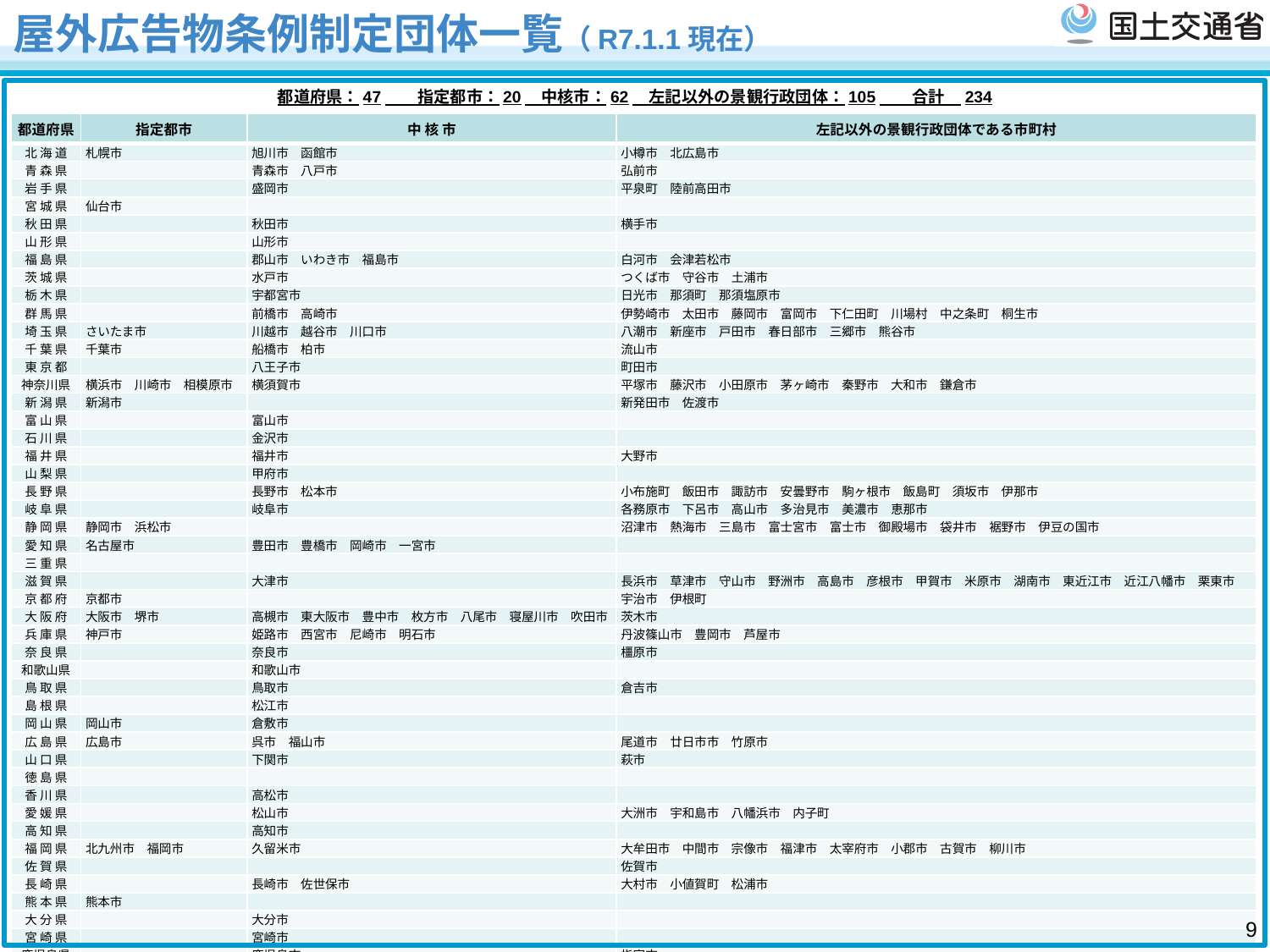

# 屋外広告物条例制定団体一覧（R7.1.1現在）
都道府県：47　　指定都市：20　中核市：62　左記以外の景観行政団体：105　　合計　234

| 都道府県 | 指定都市 | 中 核 市 | 左記以外の景観行政団体である市町村 |
| --- | --- | --- | --- |
| 北 海 道 | 札幌市 | 旭川市　函館市 | 小樽市　北広島市 |
| 青 森 県 |  | 青森市　八戸市 | 弘前市 |
| 岩 手 県 |  | 盛岡市 | 平泉町　陸前高田市 |
| 宮 城 県 | 仙台市 |  |  |
| 秋 田 県 |  | 秋田市 | 横手市 |
| 山 形 県 |  | 山形市 |  |
| 福 島 県 |  | 郡山市　いわき市　福島市 | 白河市　会津若松市 |
| 茨 城 県 |  | 水戸市 | つくば市　守谷市　土浦市 |
| 栃 木 県 |  | 宇都宮市 | 日光市　那須町　那須塩原市 |
| 群 馬 県 |  | 前橋市　高崎市 | 伊勢崎市　太田市　藤岡市　富岡市　下仁田町　川場村　中之条町　桐生市 |
| 埼 玉 県 | さいたま市 | 川越市　越谷市　川口市 | 八潮市　新座市　戸田市　春日部市　三郷市　熊谷市 |
| 千 葉 県 | 千葉市 | 船橋市　柏市 | 流山市 |
| 東 京 都 |  | 八王子市 | 町田市 |
| 神奈川県 | 横浜市　川崎市　相模原市 | 横須賀市 | 平塚市　藤沢市　小田原市　茅ヶ崎市　秦野市　大和市　鎌倉市 |
| 新 潟 県 | 新潟市 |  | 新発田市　佐渡市 |
| 富 山 県 |  | 富山市 |  |
| 石 川 県 |  | 金沢市 |  |
| 福 井 県 |  | 福井市 | 大野市 |
| 山 梨 県 |  | 甲府市 |  |
| 長 野 県 |  | 長野市　松本市 | 小布施町　飯田市　諏訪市　安曇野市　駒ヶ根市　飯島町　須坂市　伊那市 |
| 岐 阜 県 |  | 岐阜市 | 各務原市　下呂市　高山市　多治見市　美濃市　恵那市 |
| 静 岡 県 | 静岡市　浜松市 |  | 沼津市　熱海市　三島市　富士宮市　富士市　御殿場市　袋井市　裾野市　伊豆の国市 |
| 愛 知 県 | 名古屋市 | 豊田市　豊橋市　岡崎市　一宮市 |  |
| 三 重 県 |  |  |  |
| 滋 賀 県 |  | 大津市 | 長浜市　草津市　守山市　野洲市　高島市　彦根市　甲賀市　米原市　湖南市　東近江市　近江八幡市　栗東市 |
| 京 都 府 | 京都市 |  | 宇治市　伊根町 |
| 大 阪 府 | 大阪市　堺市 | 高槻市　東大阪市　豊中市　枚方市　八尾市　寝屋川市　吹田市 | 茨木市 |
| 兵 庫 県 | 神戸市 | 姫路市　西宮市　尼崎市　明石市 | 丹波篠山市　豊岡市　芦屋市 |
| 奈 良 県 |  | 奈良市 | 橿原市 |
| 和歌山県 |  | 和歌山市 |  |
| 鳥 取 県 |  | 鳥取市 | 倉吉市 |
| 島 根 県 |  | 松江市 |  |
| 岡 山 県 | 岡山市 | 倉敷市 |  |
| 広 島 県 | 広島市 | 呉市　福山市 | 尾道市　廿日市市　竹原市 |
| 山 口 県 |  | 下関市 | 萩市 |
| 徳 島 県 |  |  |  |
| 香 川 県 |  | 高松市 |  |
| 愛 媛 県 |  | 松山市 | 大洲市　宇和島市　八幡浜市　内子町 |
| 高 知 県 |  | 高知市 |  |
| 福 岡 県 | 北九州市　福岡市 | 久留米市 | 大牟田市　中間市　宗像市　福津市　太宰府市　小郡市　古賀市　柳川市 |
| 佐 賀 県 |  |  | 佐賀市 |
| 長 崎 県 |  | 長崎市　佐世保市 | 大村市　小値賀町　松浦市 |
| 熊 本 県 | 熊本市 |  |  |
| 大 分 県 |  | 大分市 |  |
| 宮 崎 県 |  | 宮崎市 |  |
| 鹿児島県 |  | 鹿児島市 | 指宿市 |
| 沖 縄 県 |  | 那覇市 | 浦添市 |
9